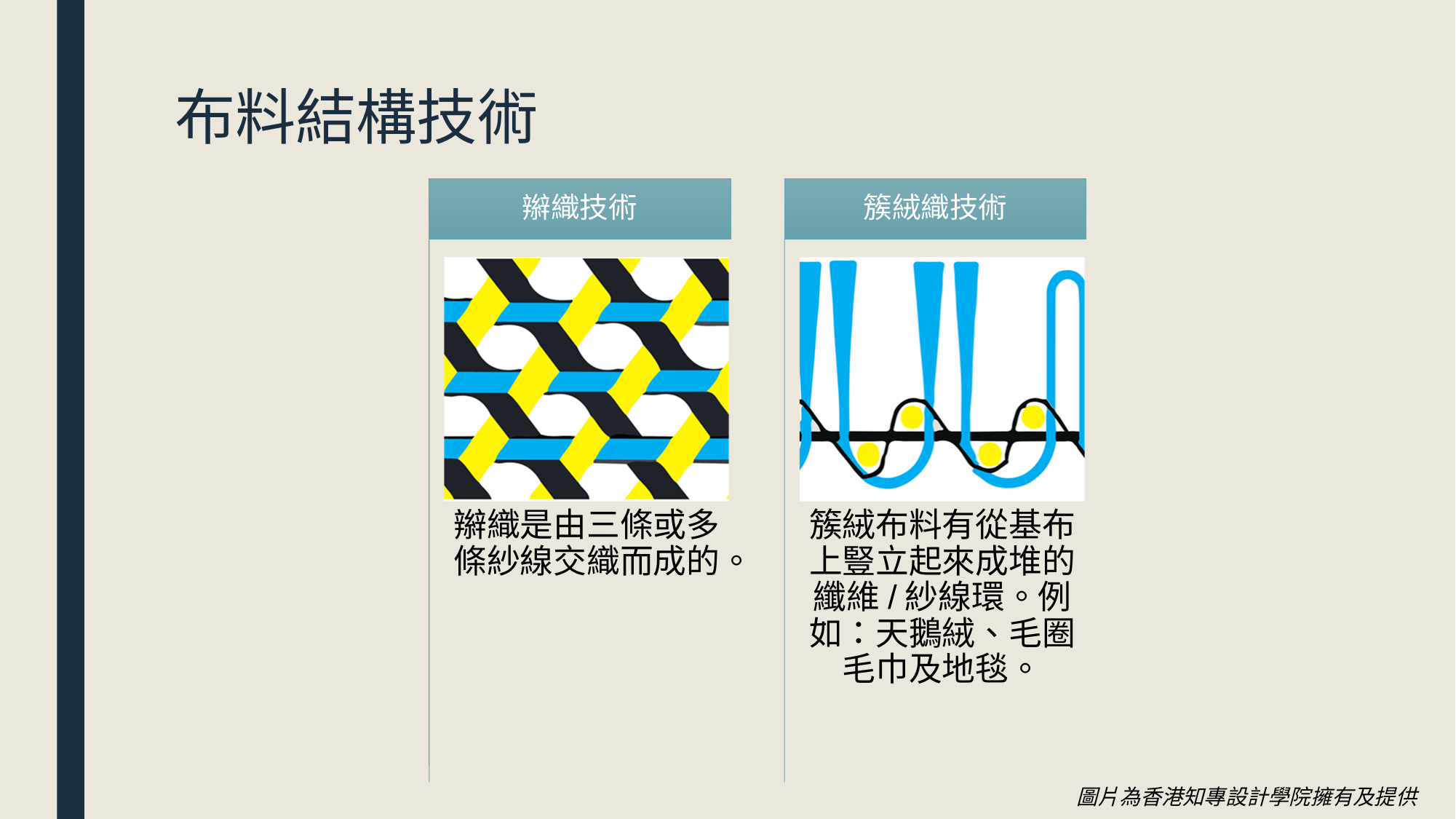

# 布料結構技術
辮織是由三條或多條紗線交織而成的。
辮織技術
簇絨布料有從基布上豎立起來成堆的纖維/紗線環。例如：天鵝絨、毛圈毛巾及地毯。
簇絨織技術
圖片為香港知專設計學院擁有及提供